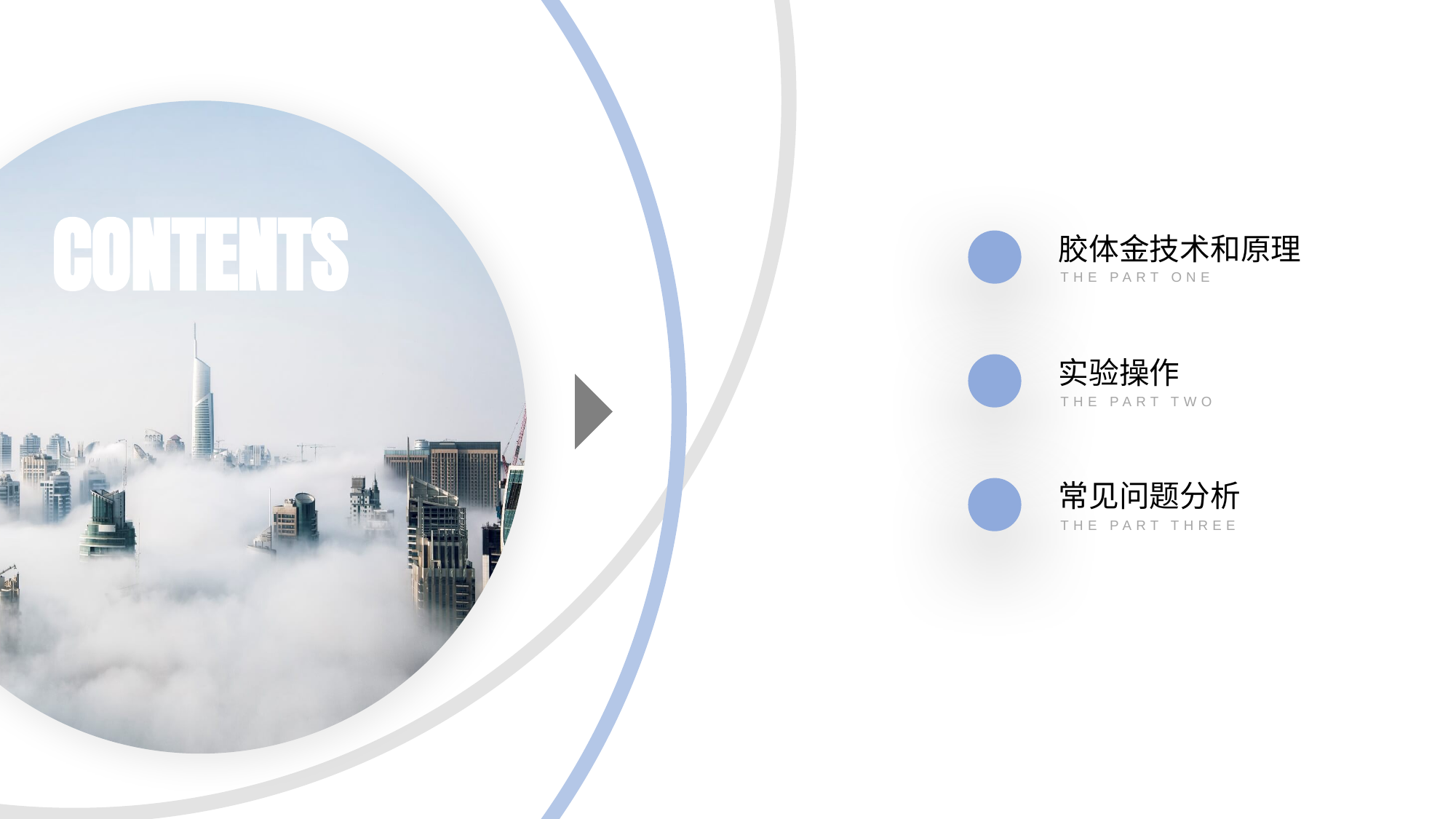

CONTENTS
胶体金技术和原理

THE PART ONE
实验操作

THE PART TWO
常见问题分析

THE PART THREE